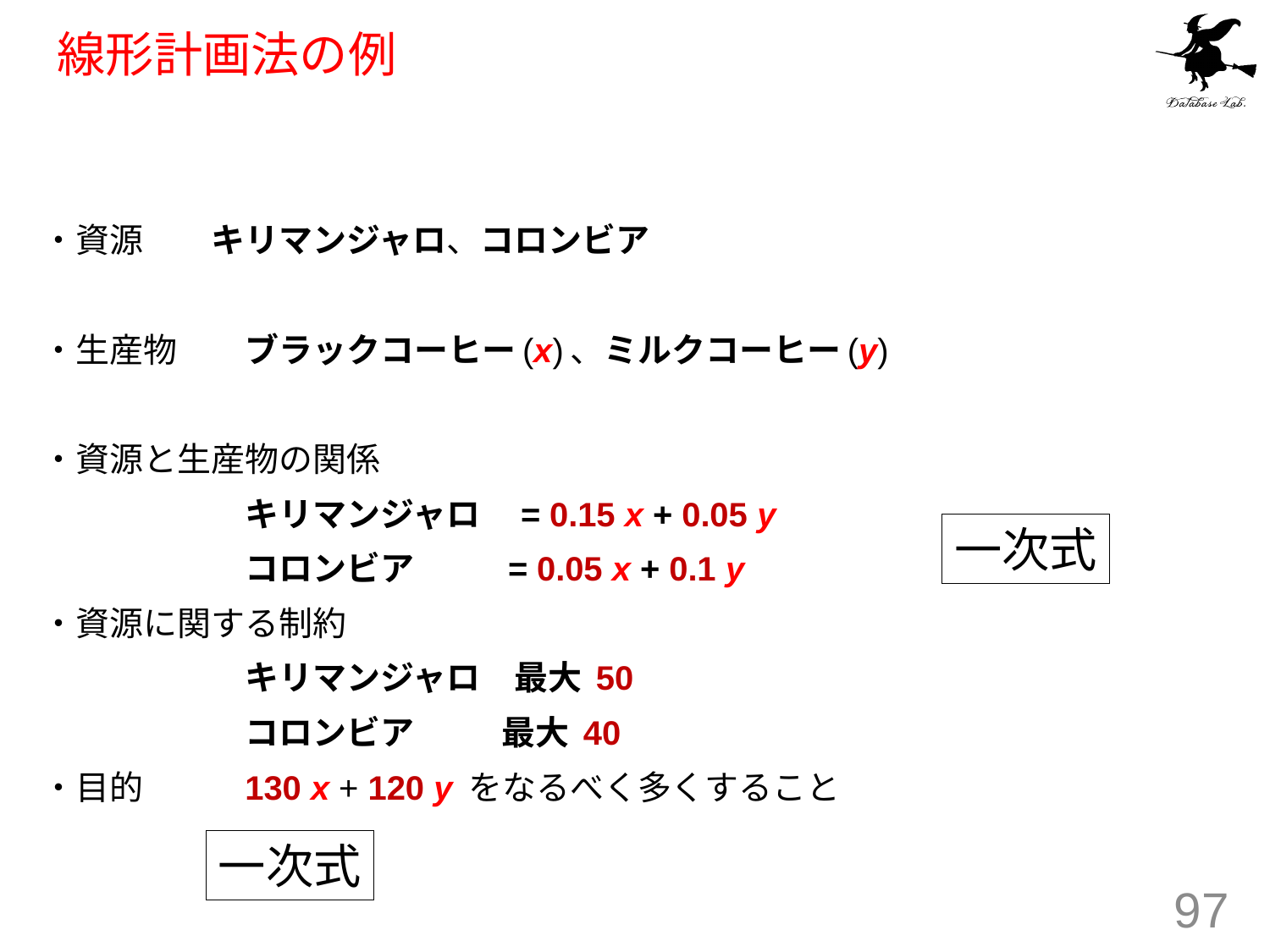

# 線形計画法の例
・資源　　キリマンジャロ、コロンビア

・生産物	ブラックコーヒー(x)、ミルクコーヒー(y)

・資源と生産物の関係
　　		キリマンジャロ　= 0.15 x + 0.05 y
　　		コロンビア　       = 0.05 x + 0.1 y
・資源に関する制約
　　		キリマンジャロ　最大 50
　　		コロンビア　       最大 40
・目的	130 x + 120 y をなるべく多くすること

一次式
一次式
97